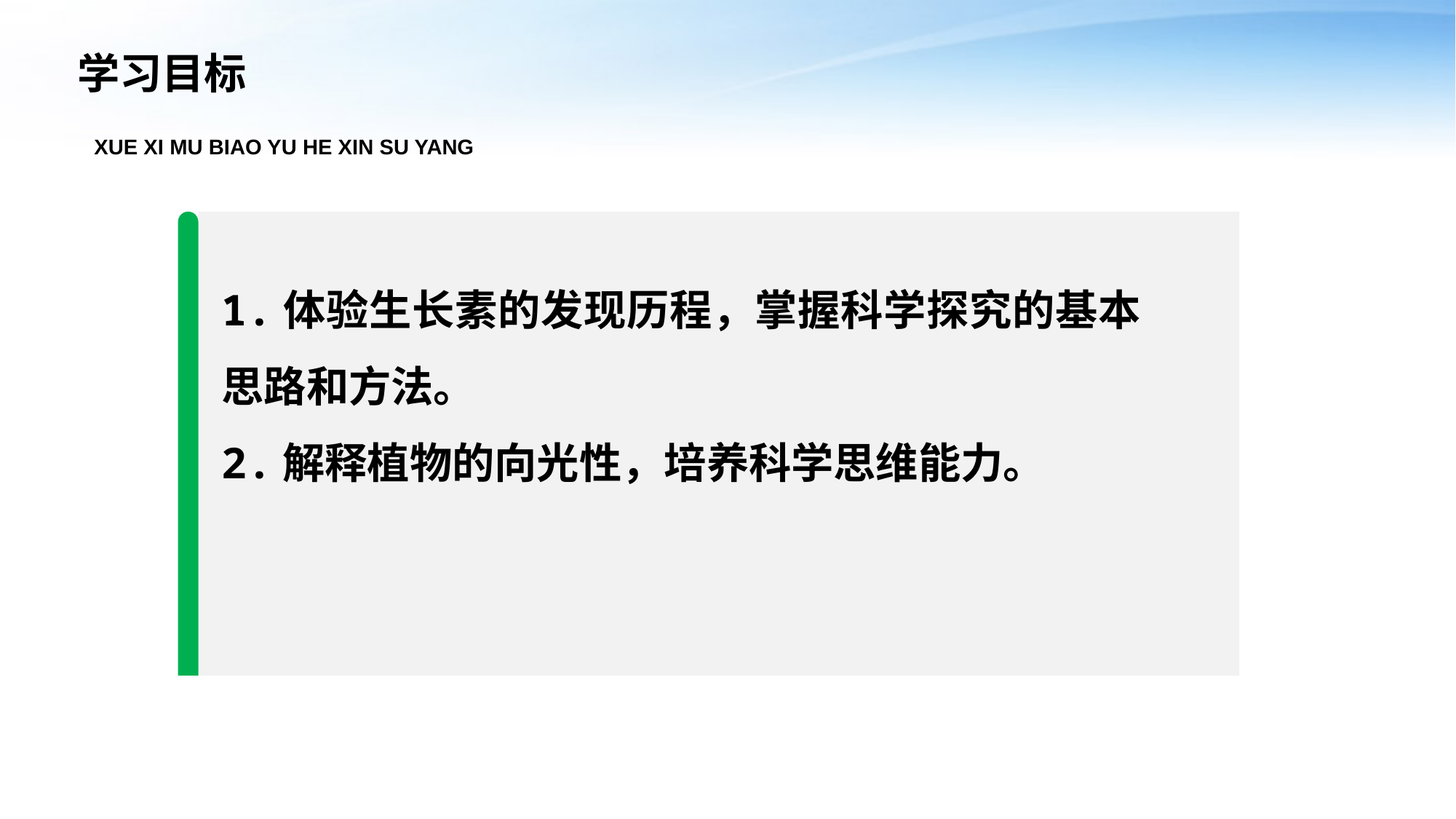

学习目标
XUE XI MU BIAO YU HE XIN SU YANG

1.体验生长素的发现历程，掌握科学探究的基本思路和方法。
2.解释植物的向光性，培养科学思维能力。